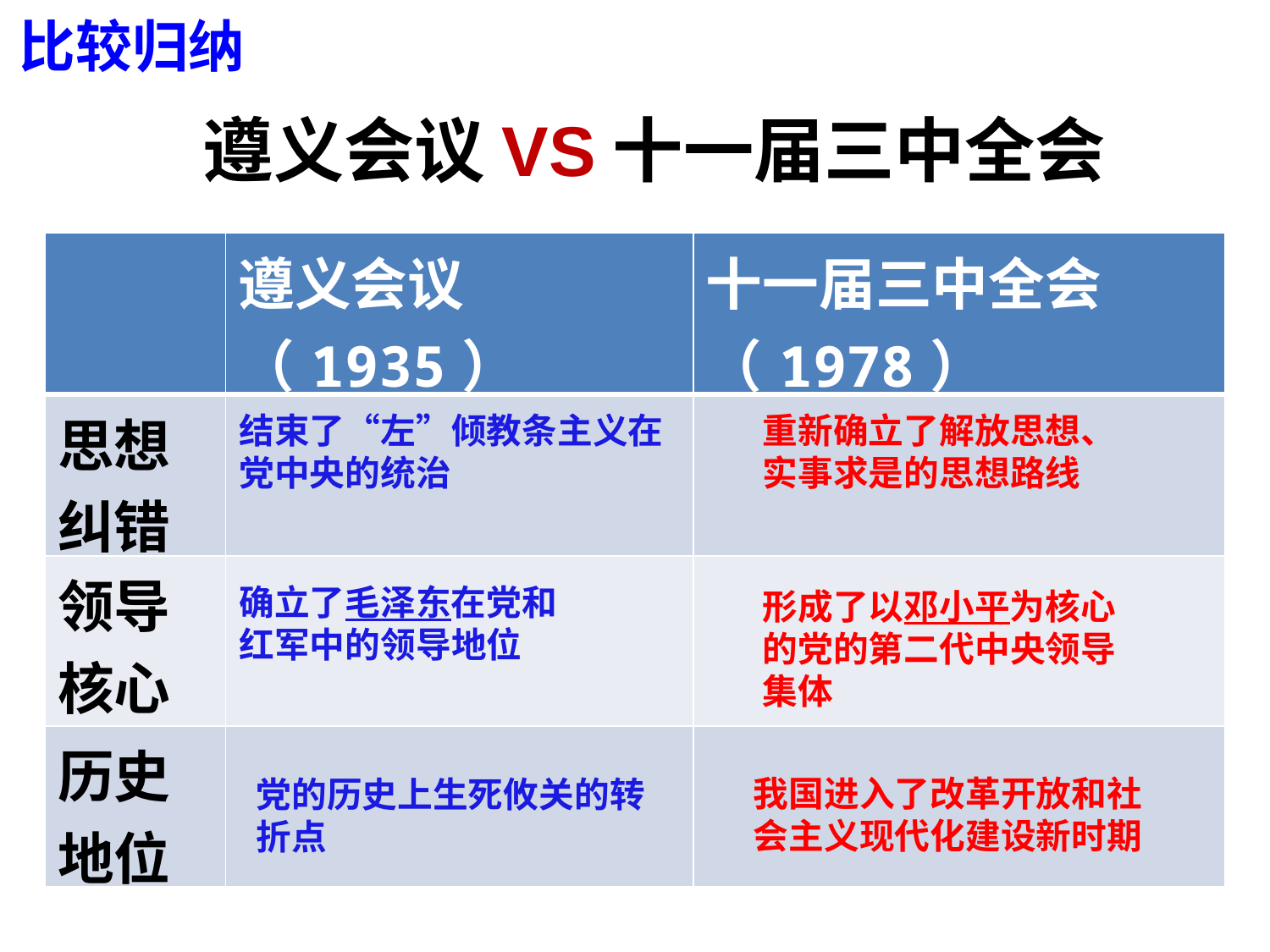

比较归纳
# 遵义会议VS十一届三中全会
|  | 遵义会议 （1935） | 十一届三中全会（1978） |
| --- | --- | --- |
| 思想纠错 |  |  |
| 领导核心 |  |  |
| 历史地位 |  |  |
结束了“左”倾教条主义在党中央的统治
重新确立了解放思想、实事求是的思想路线
确立了毛泽东在党和红军中的领导地位
形成了以邓小平为核心的党的第二代中央领导集体
我国进入了改革开放和社会主义现代化建设新时期
党的历史上生死攸关的转折点